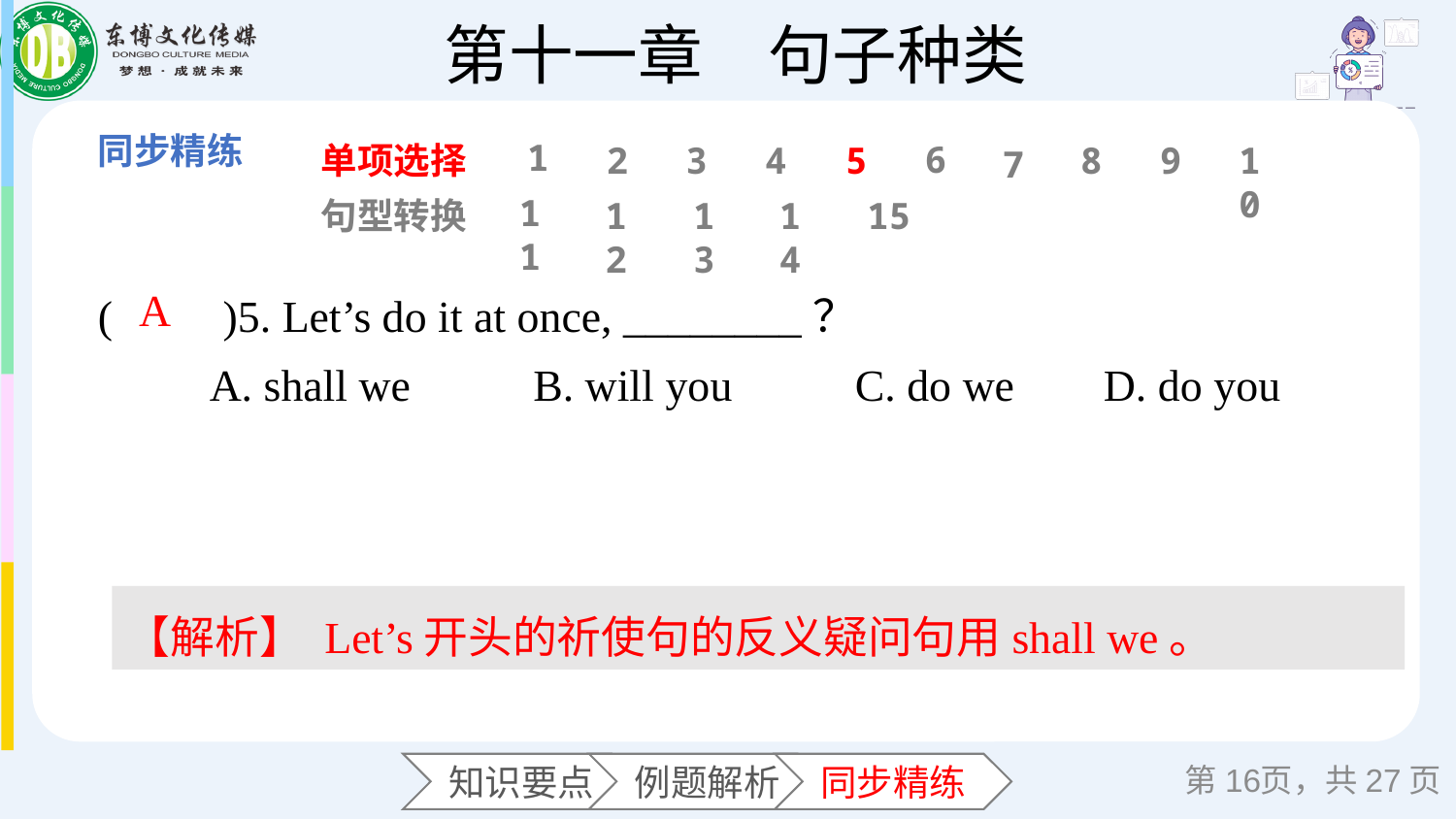

1
6
单项选择
2
3
4
5
8
9
10
7
11
句型转换
12
13
14
15
(　　)5. Let’s do it at once, ________？
          A. shall we           B. will you           C. do we        D. do you
A
【解析】 Let’s开头的祈使句的反义疑问句用shall we。
第16页，共27页